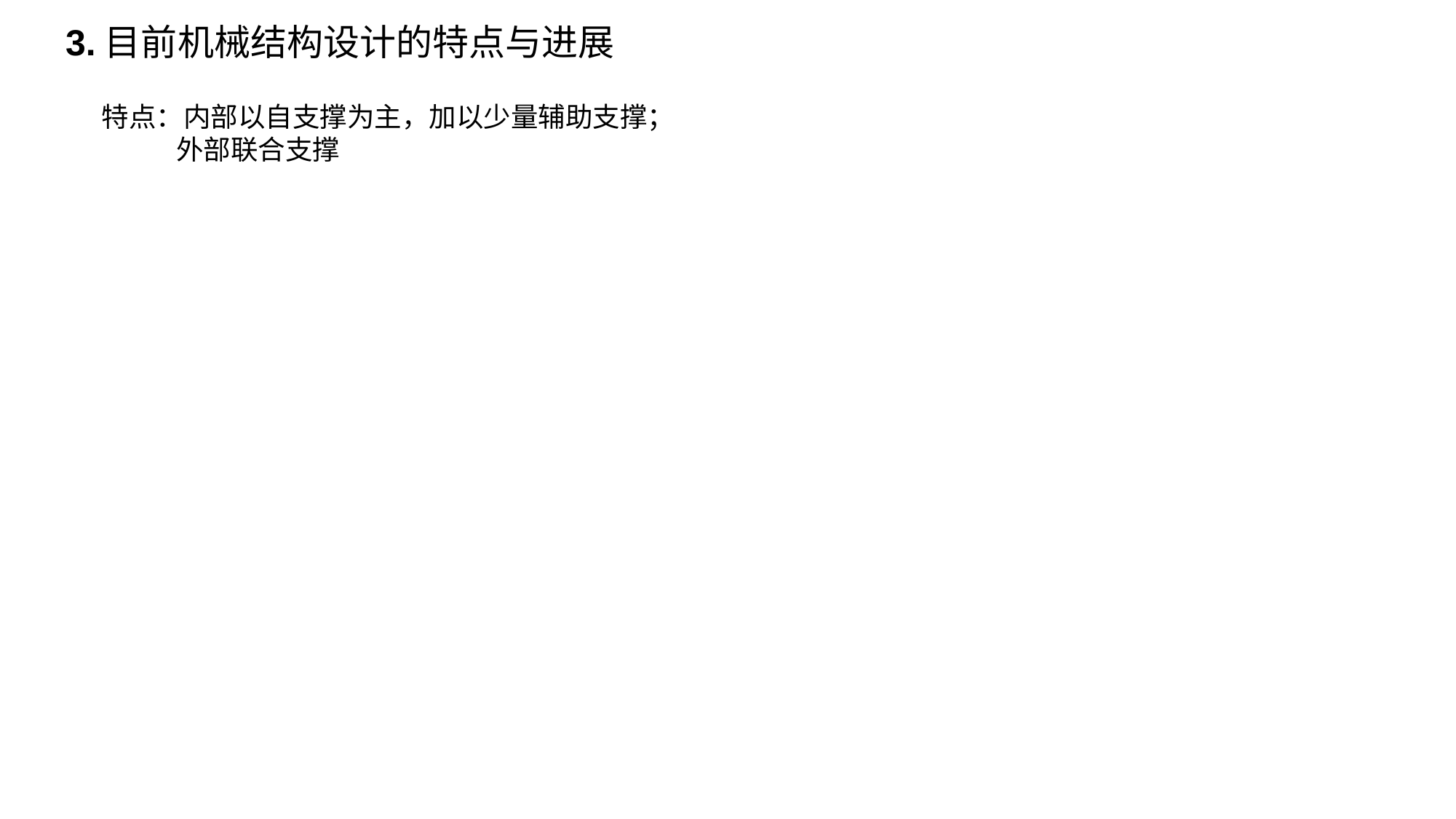

3.目前机械结构设计的特点与进展

特点：内部以自支撑为主，加以少量辅助支撑；
           外部联合支撑